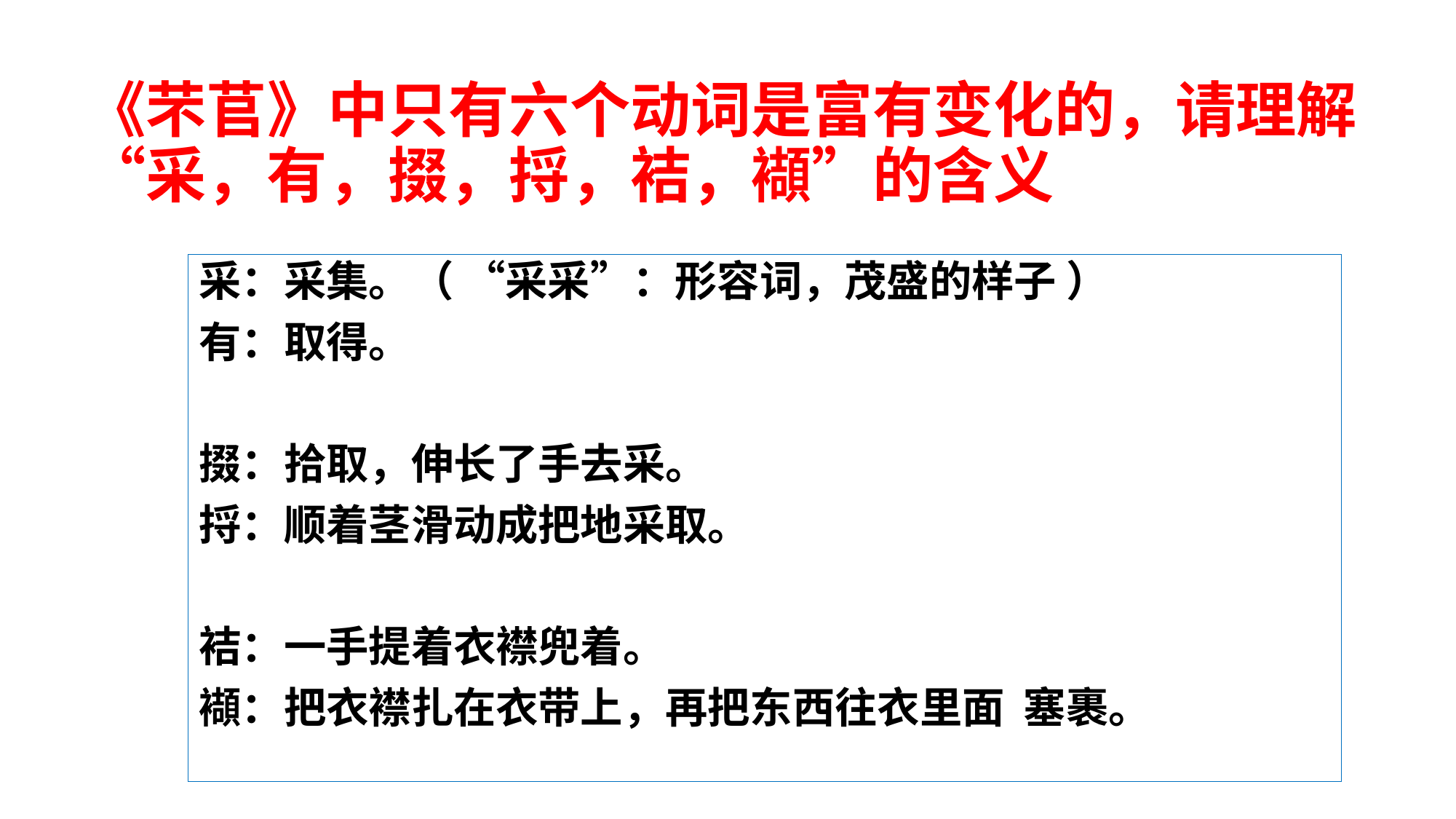

# 《芣苢》中只有六个动词是富有变化的，请理解“采，有，掇，捋，袺，襭”的含义
采：采集。（ “采采”：形容词，茂盛的样子 ）
有：取得。

掇：拾取，伸长了手去采。
捋：顺着茎滑动成把地采取。

袺：一手提着衣襟兜着。
襭：把衣襟扎在衣带上，再把东西往衣里面  塞裹。